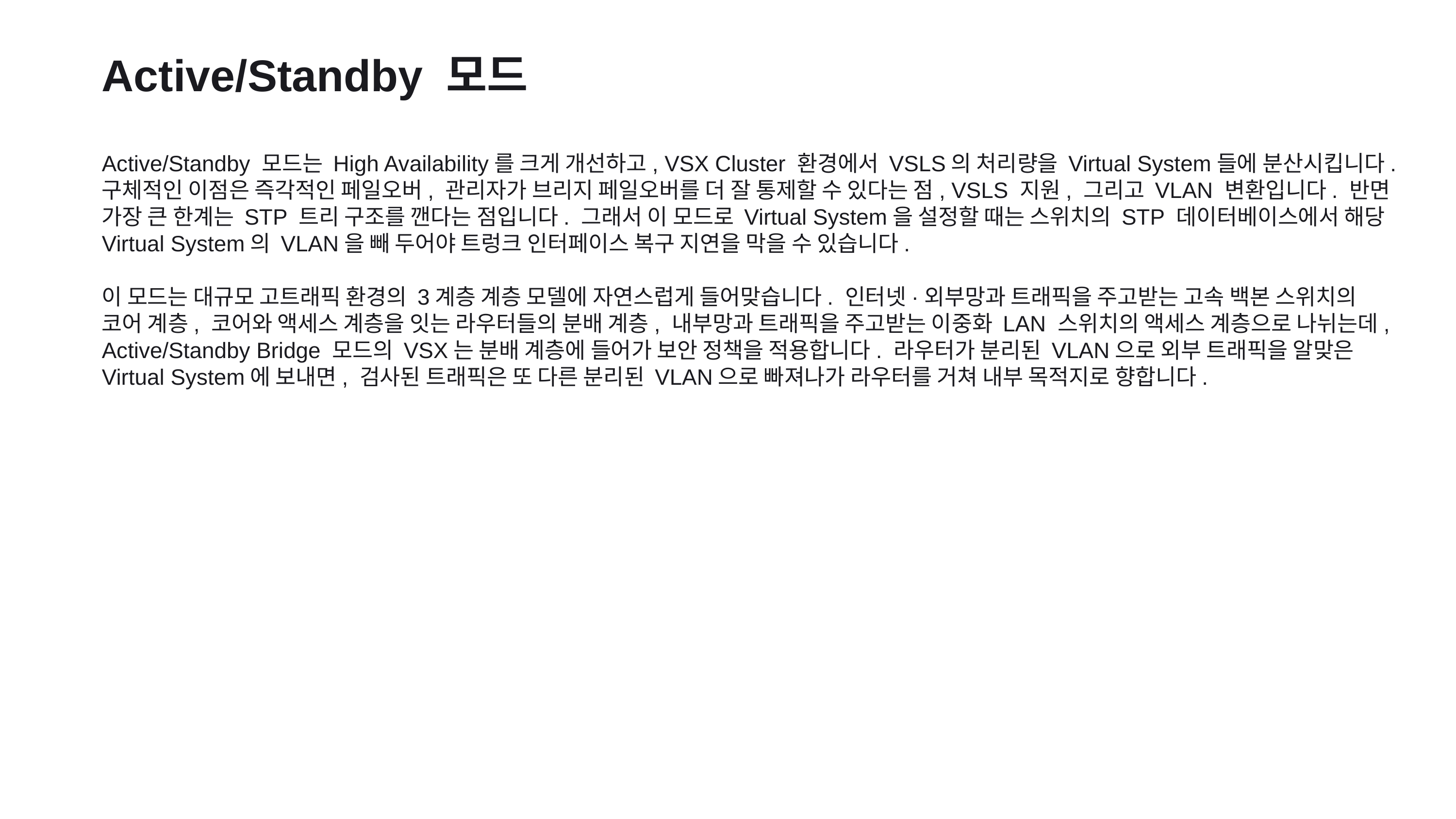

Active/Standby 모드
Active/Standby 모드는 High Availability를 크게 개선하고, VSX Cluster 환경에서 VSLS의 처리량을 Virtual System들에 분산시킵니다. 구체적인 이점은 즉각적인 페일오버, 관리자가 브리지 페일오버를 더 잘 통제할 수 있다는 점, VSLS 지원, 그리고 VLAN 변환입니다. 반면 가장 큰 한계는 STP 트리 구조를 깬다는 점입니다. 그래서 이 모드로 Virtual System을 설정할 때는 스위치의 STP 데이터베이스에서 해당 Virtual System의 VLAN을 빼 두어야 트렁크 인터페이스 복구 지연을 막을 수 있습니다.

이 모드는 대규모 고트래픽 환경의 3계층 계층 모델에 자연스럽게 들어맞습니다. 인터넷·외부망과 트래픽을 주고받는 고속 백본 스위치의 코어 계층, 코어와 액세스 계층을 잇는 라우터들의 분배 계층, 내부망과 트래픽을 주고받는 이중화 LAN 스위치의 액세스 계층으로 나뉘는데, Active/Standby Bridge 모드의 VSX는 분배 계층에 들어가 보안 정책을 적용합니다. 라우터가 분리된 VLAN으로 외부 트래픽을 알맞은 Virtual System에 보내면, 검사된 트래픽은 또 다른 분리된 VLAN으로 빠져나가 라우터를 거쳐 내부 목적지로 향합니다.